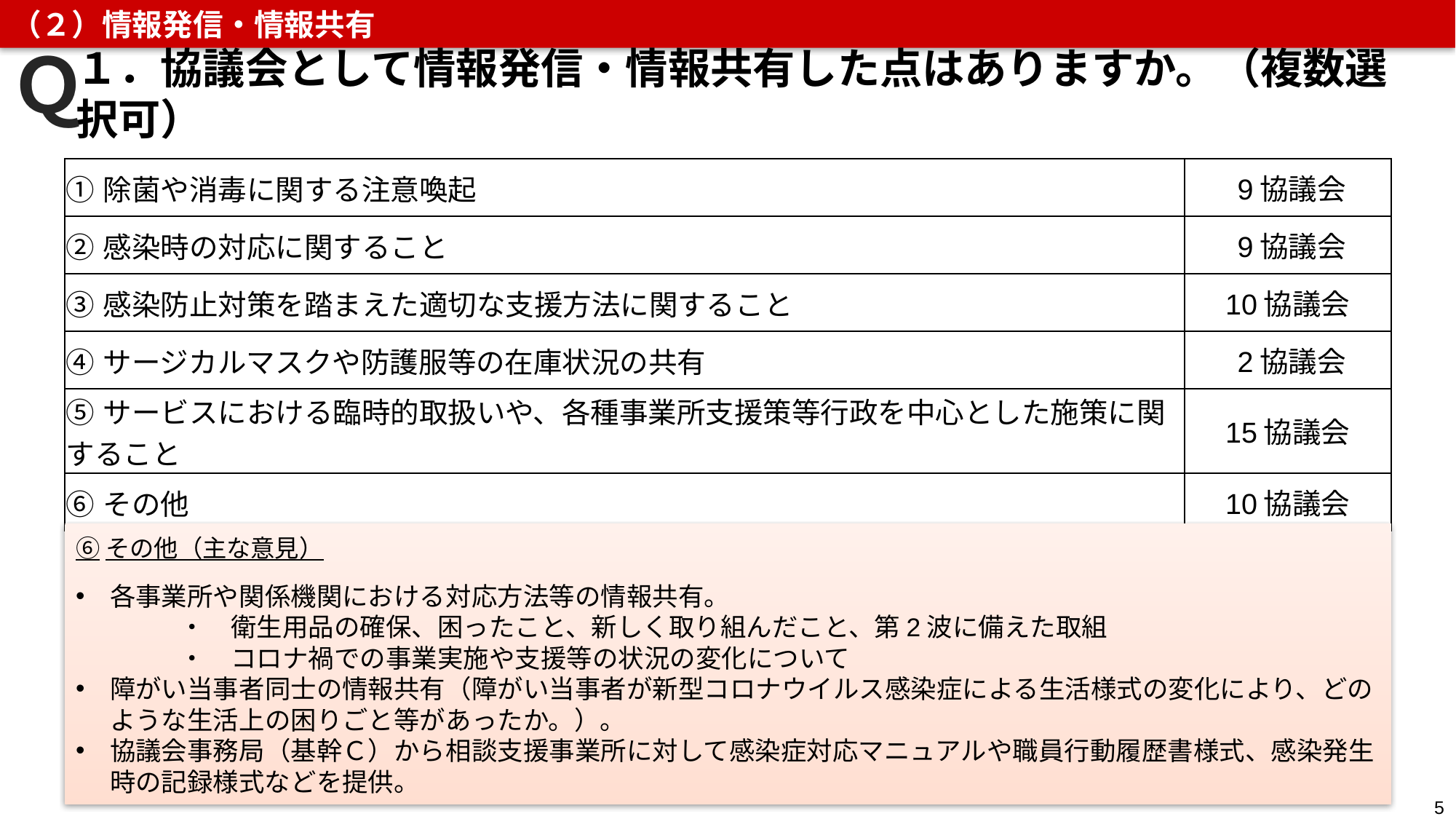

（２）情報発信・情報共有
１．協議会として情報発信・情報共有した点はありますか。（複数選択可）
Ｑ
| ①除菌や消毒に関する注意喚起 | 9協議会 |
| --- | --- |
| ②感染時の対応に関すること | 9協議会 |
| ③感染防止対策を踏まえた適切な支援方法に関すること | 10協議会 |
| ④サージカルマスクや防護服等の在庫状況の共有 | 2協議会 |
| ⑤サービスにおける臨時的取扱いや、各種事業所支援策等行政を中心とした施策に関すること | 15協議会 |
| ⑥その他 | 10協議会 |
⑥その他（主な意見）

各事業所や関係機関における対応方法等の情報共有。
　　　　・　衛生用品の確保、困ったこと、新しく取り組んだこと、第2波に備えた取組
　　　　・　コロナ禍での事業実施や支援等の状況の変化について
障がい当事者同士の情報共有（障がい当事者が新型コロナウイルス感染症による生活様式の変化により、どのような生活上の困りごと等があったか。）。
協議会事務局（基幹Ｃ）から相談支援事業所に対して感染症対応マニュアルや職員行動履歴書様式、感染発生時の記録様式などを提供。
5